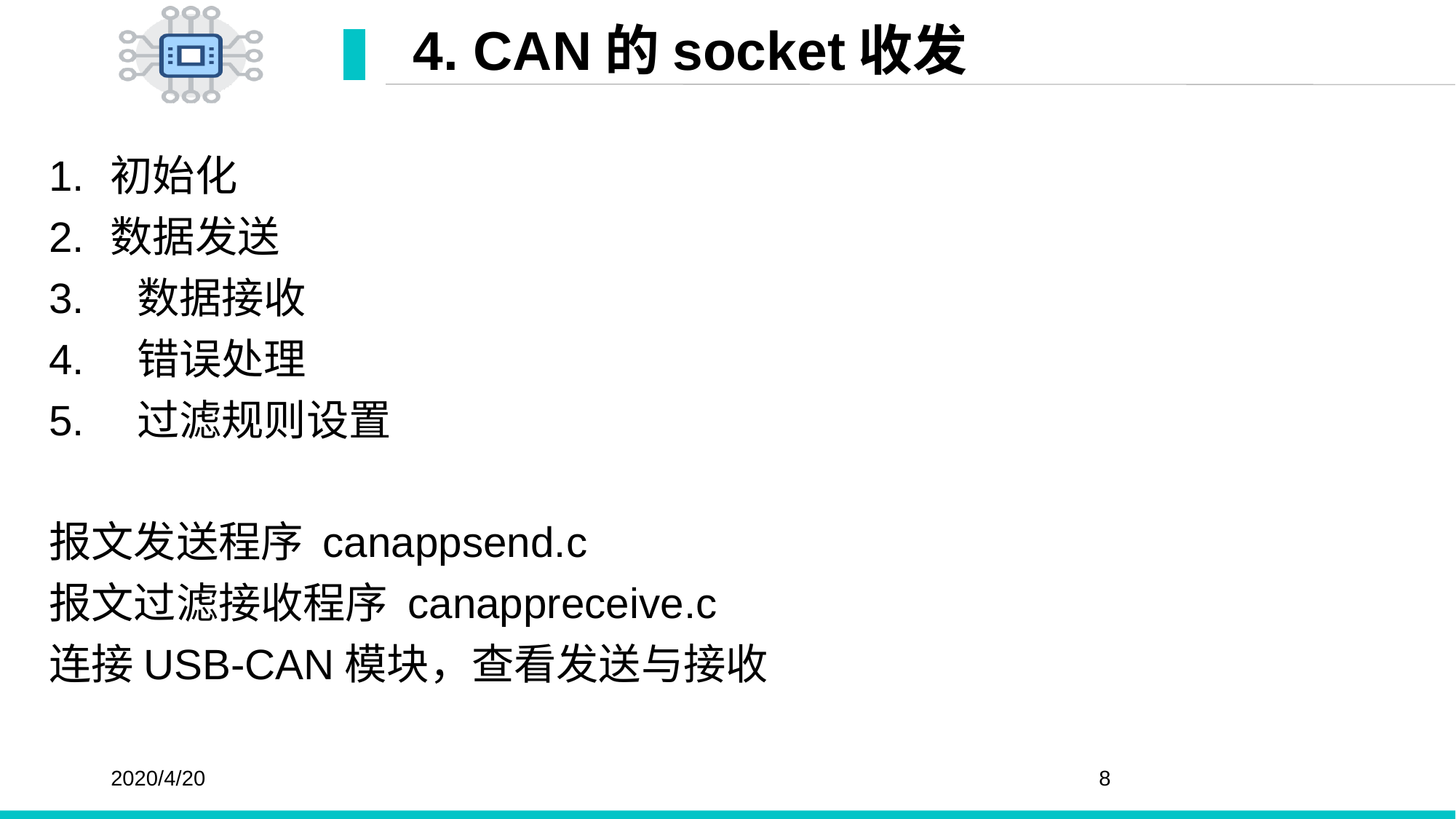

# 4. CAN的socket收发
初始化
数据发送
3.　数据接收
4.　错误处理
5.　过滤规则设置

报文发送程序 canappsend.c
报文过滤接收程序 canappreceive.c
连接USB-CAN模块，查看发送与接收

2020/4/20
8